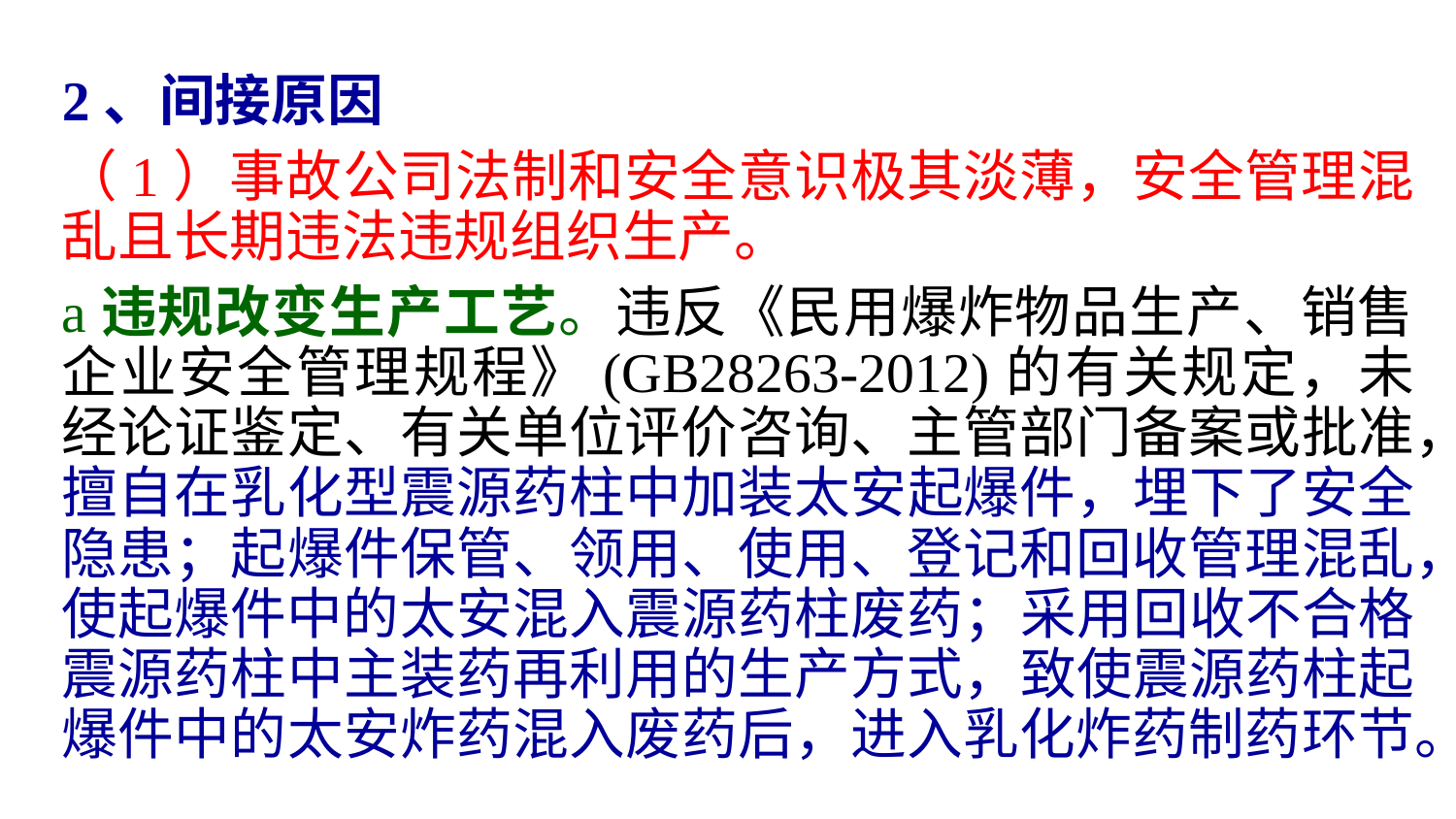

2、间接原因
（1）事故公司法制和安全意识极其淡薄，安全管理混乱且长期违法违规组织生产。
a违规改变生产工艺。违反《民用爆炸物品生产、销售企业安全管理规程》(GB28263-2012)的有关规定，未经论证鉴定、有关单位评价咨询、主管部门备案或批准，擅自在乳化型震源药柱中加装太安起爆件，埋下了安全隐患；起爆件保管、领用、使用、登记和回收管理混乱，使起爆件中的太安混入震源药柱废药；采用回收不合格震源药柱中主装药再利用的生产方式，致使震源药柱起爆件中的太安炸药混入废药后，进入乳化炸药制药环节。